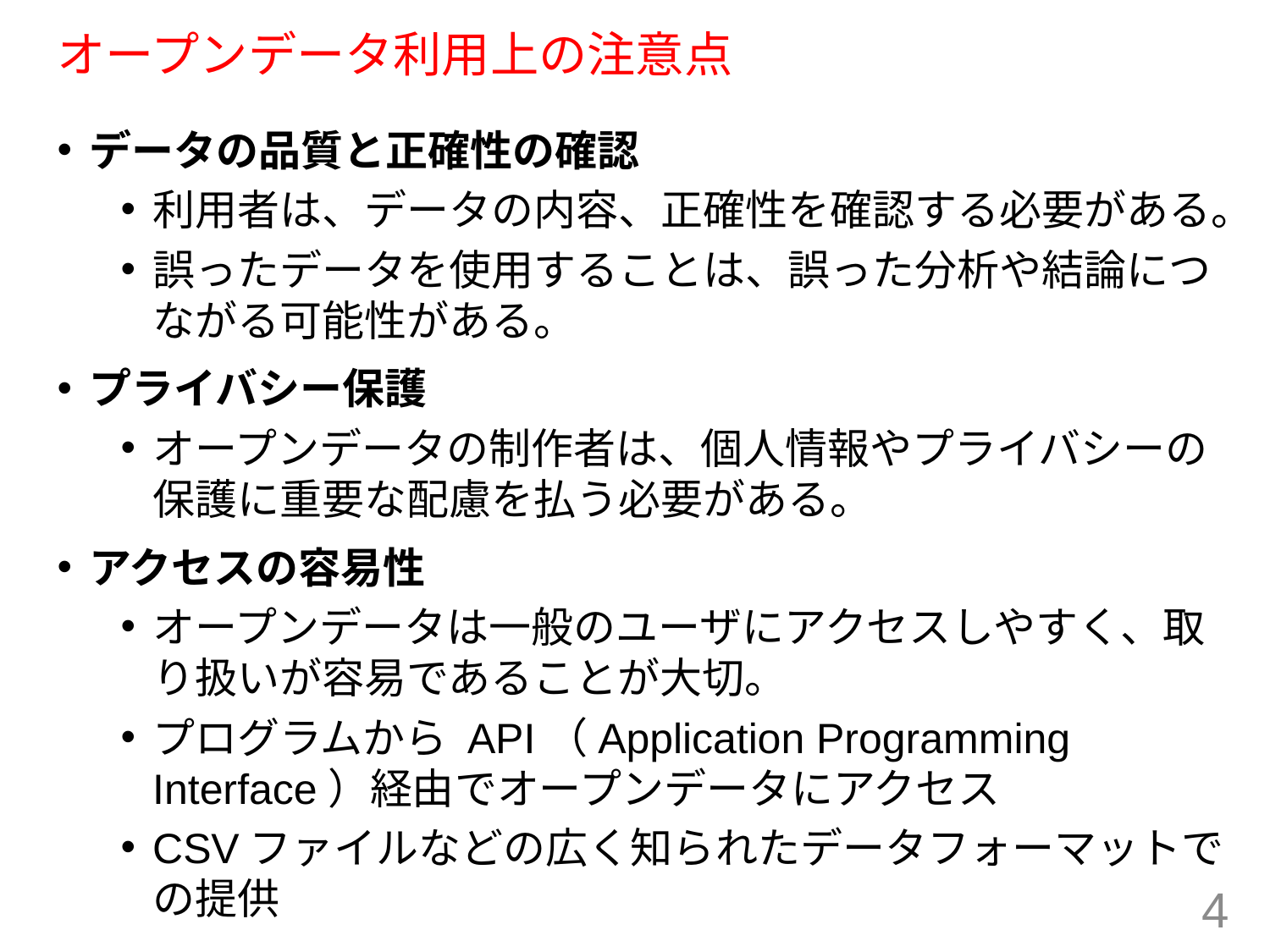

# オープンデータ利用上の注意点
データの品質と正確性の確認
利用者は、データの内容、正確性を確認する必要がある。
誤ったデータを使用することは、誤った分析や結論につながる可能性がある。
プライバシー保護
オープンデータの制作者は、個人情報やプライバシーの保護に重要な配慮を払う必要がある。
アクセスの容易性
オープンデータは一般のユーザにアクセスしやすく、取り扱いが容易であることが大切。
プログラムから API（Application Programming Interface）経由でオープンデータにアクセス
CSVファイルなどの広く知られたデータフォーマットでの提供

4